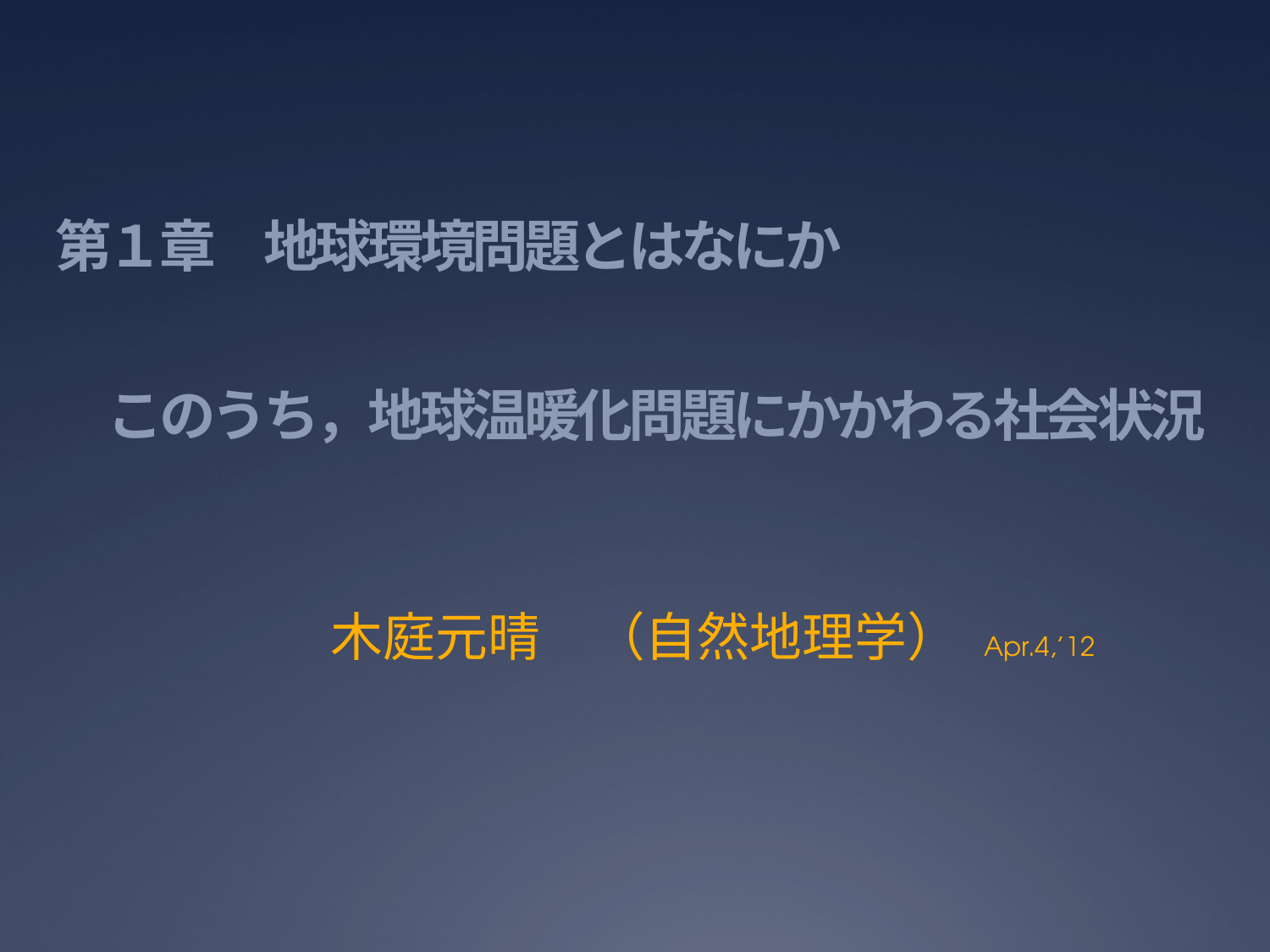

# 第１章　地球環境問題とはなにか 　このうち，地球温暖化問題にかかわる社会状況
木庭元晴　（自然地理学） Apr.4,’12